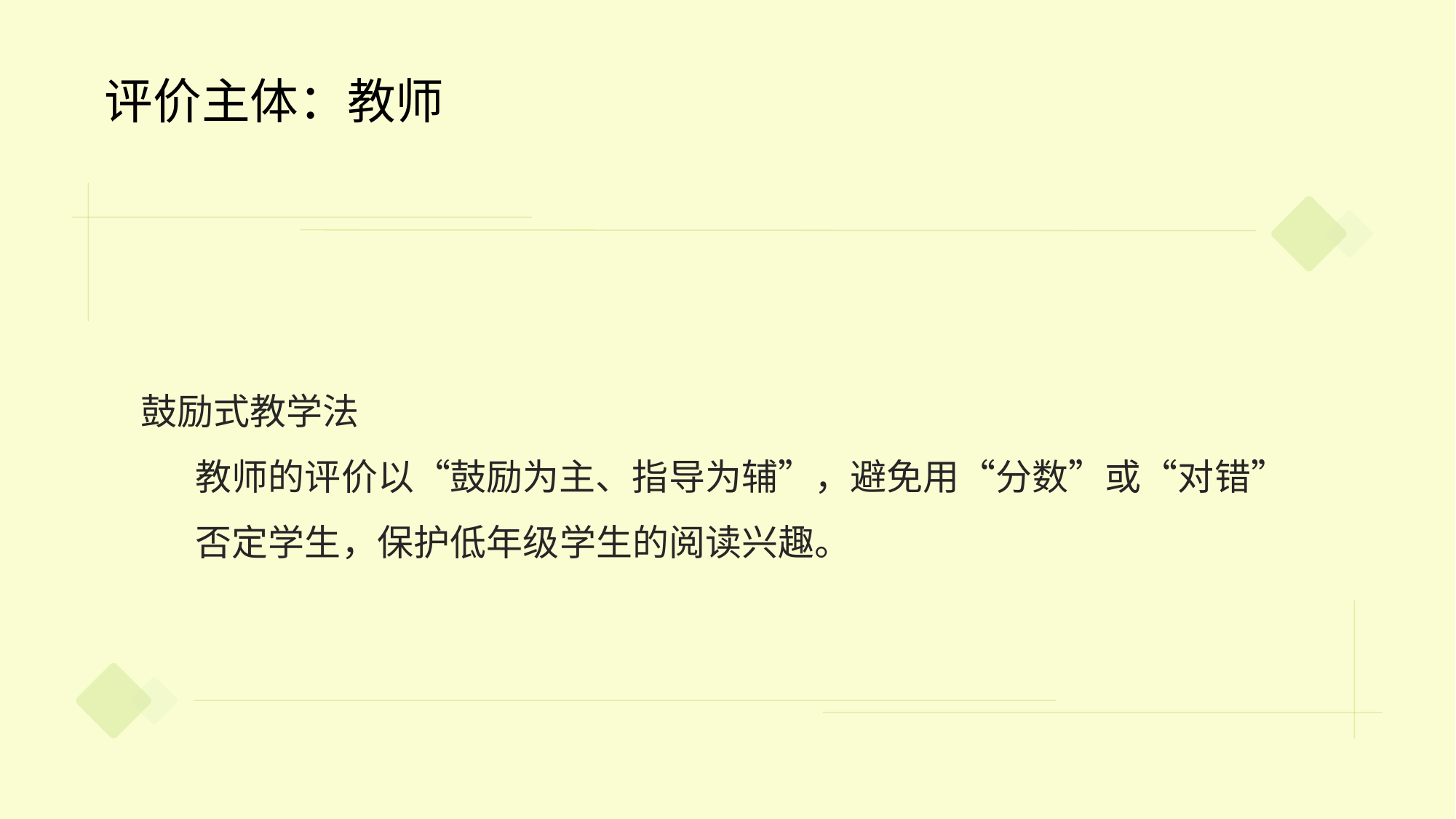

# 评价主体：教师

鼓励式教学法
教师的评价以“鼓励为主、指导为辅”，避免用“分数”或“对错”否定学生，保护低年级学生的阅读兴趣。